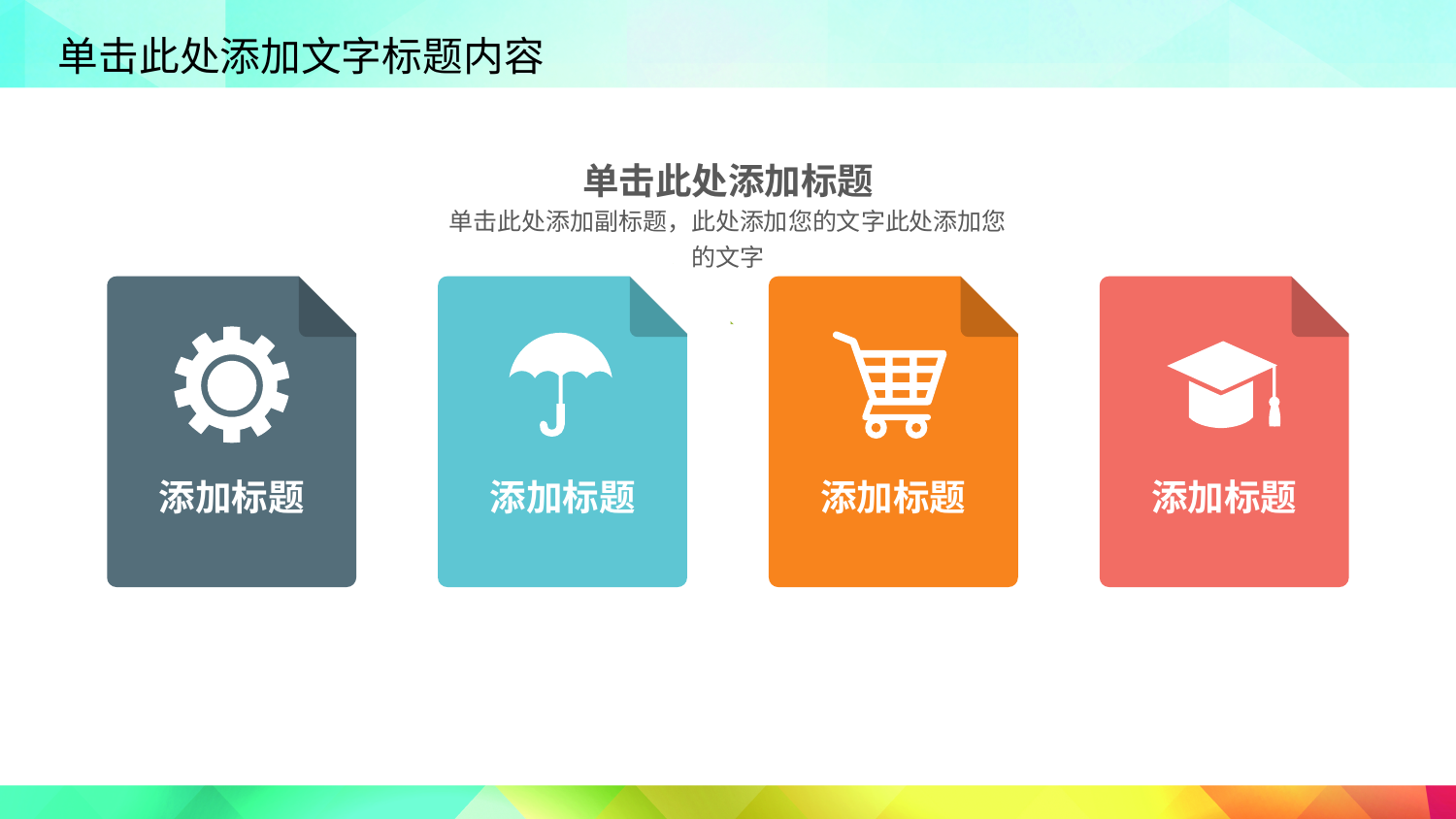

单击此处添加标题
单击此处添加副标题，此处添加您的文字此处添加您的文字

添加标题

添加标题

添加标题

添加标题